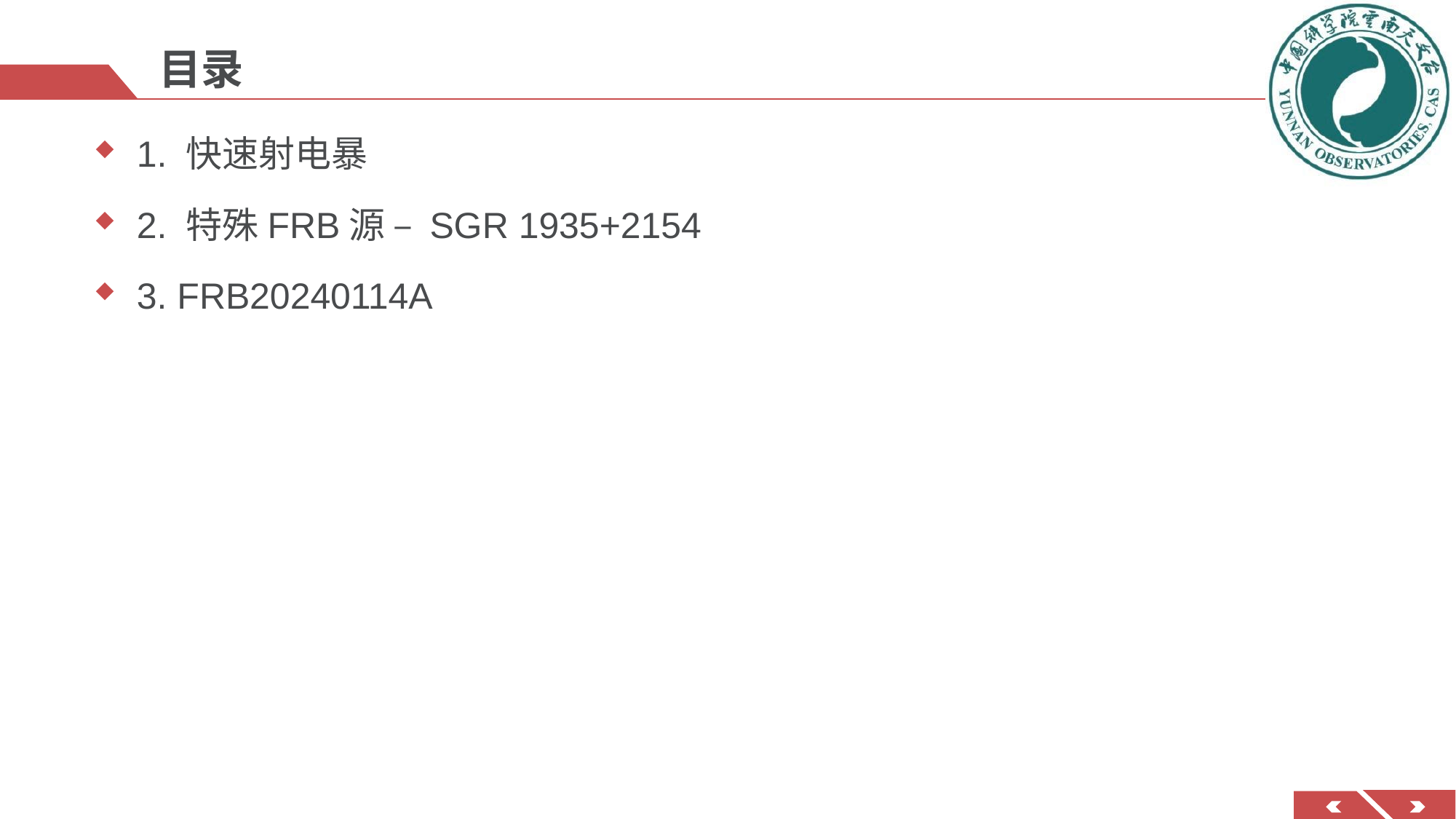

# 目录
1. 快速射电暴
2. 特殊FRB源 – SGR 1935+2154
3. FRB20240114A